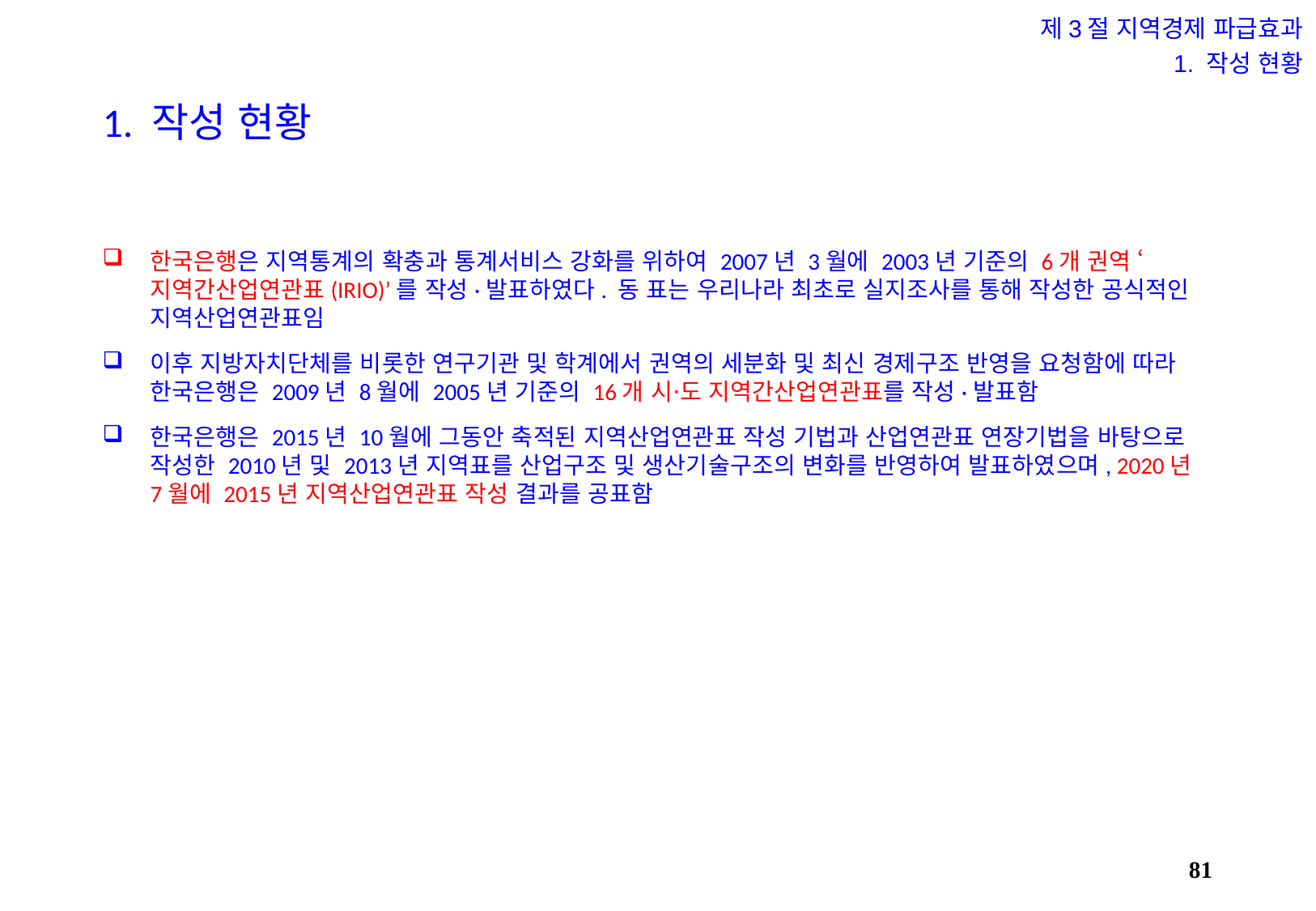

제3절 지역경제 파급효과
1. 작성 현황
# 1. 작성 현황
한국은행은 지역통계의 확충과 통계서비스 강화를 위하여 2007년 3월에 2003년 기준의 6개 권역 ‘지역간산업연관표(IRIO)’를 작성·발표하였다. 동 표는 우리나라 최초로 실지조사를 통해 작성한 공식적인 지역산업연관표임
이후 지방자치단체를 비롯한 연구기관 및 학계에서 권역의 세분화 및 최신 경제구조 반영을 요청함에 따라 한국은행은 2009년 8월에 2005년 기준의 16개 시⋅도 지역간산업연관표를 작성·발표함
한국은행은 2015년 10월에 그동안 축적된 지역산업연관표 작성 기법과 산업연관표 연장기법을 바탕으로 작성한 2010년 및 2013년 지역표를 산업구조 및 생산기술구조의 변화를 반영하여 발표하였으며, 2020년 7월에 2015년 지역산업연관표 작성 결과를 공표함

81